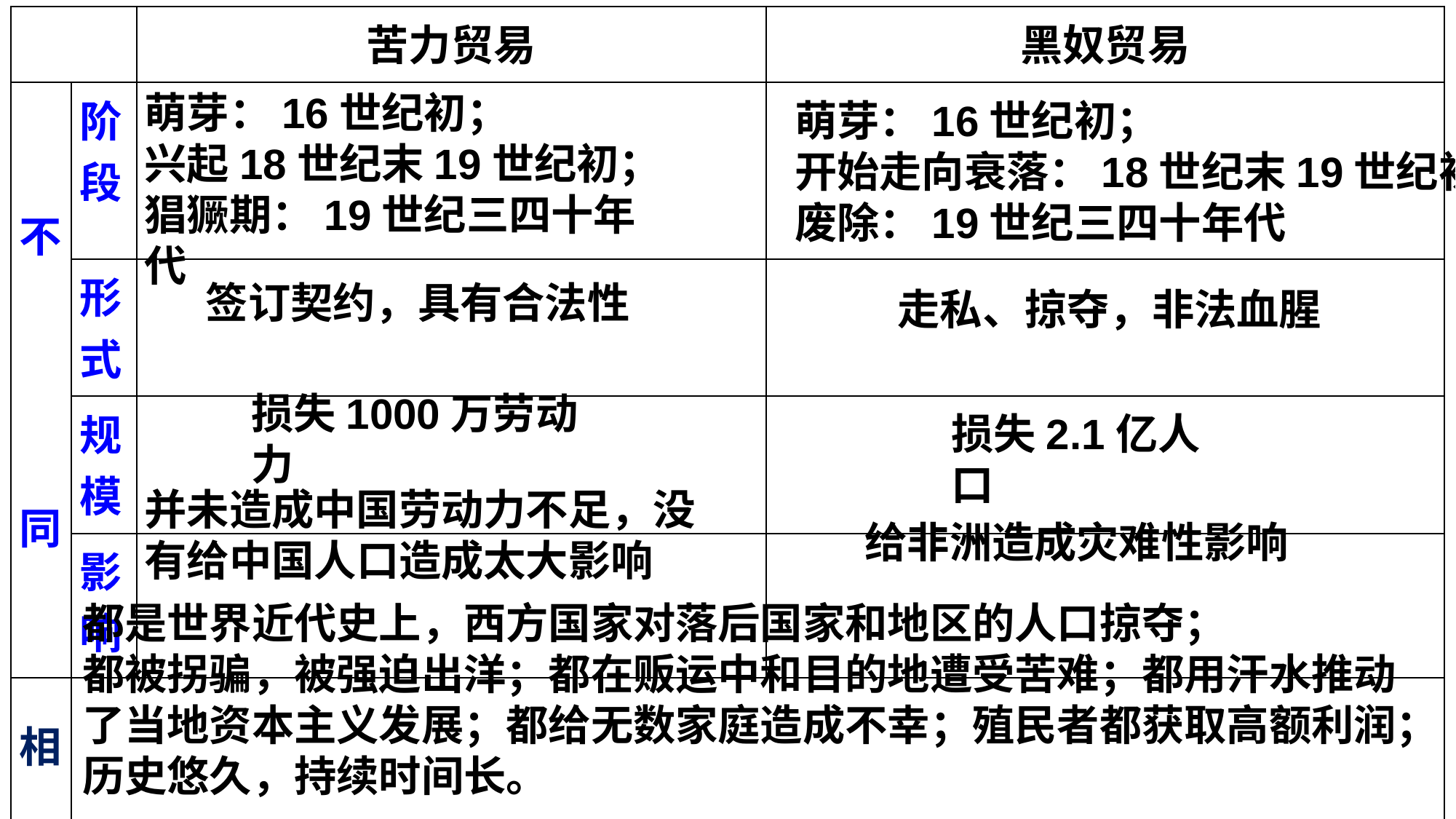

|  |  | 苦力贸易 | 黑奴贸易 |
| --- | --- | --- | --- |
| 不 同 | 阶段 |  |  |
|  | 形式 |  |  |
|  | 规模 |  |  |
|  | 影响 |  |  |
| 相 同 |  |  |  |
萌芽：16世纪初；
兴起18世纪末19世纪初；
猖獗期：19世纪三四十年代
萌芽：16世纪初；
开始走向衰落：18世纪末19世纪初；
废除：19世纪三四十年代
签订契约，具有合法性
走私、掠夺，非法血腥
损失1000万劳动力
损失2.1亿人口
并未造成中国劳动力不足，没有给中国人口造成太大影响
给非洲造成灾难性影响
都是世界近代史上，西方国家对落后国家和地区的人口掠夺；
都被拐骗，被强迫出洋；都在贩运中和目的地遭受苦难；都用汗水推动了当地资本主义发展；都给无数家庭造成不幸；殖民者都获取高额利润；历史悠久，持续时间长。